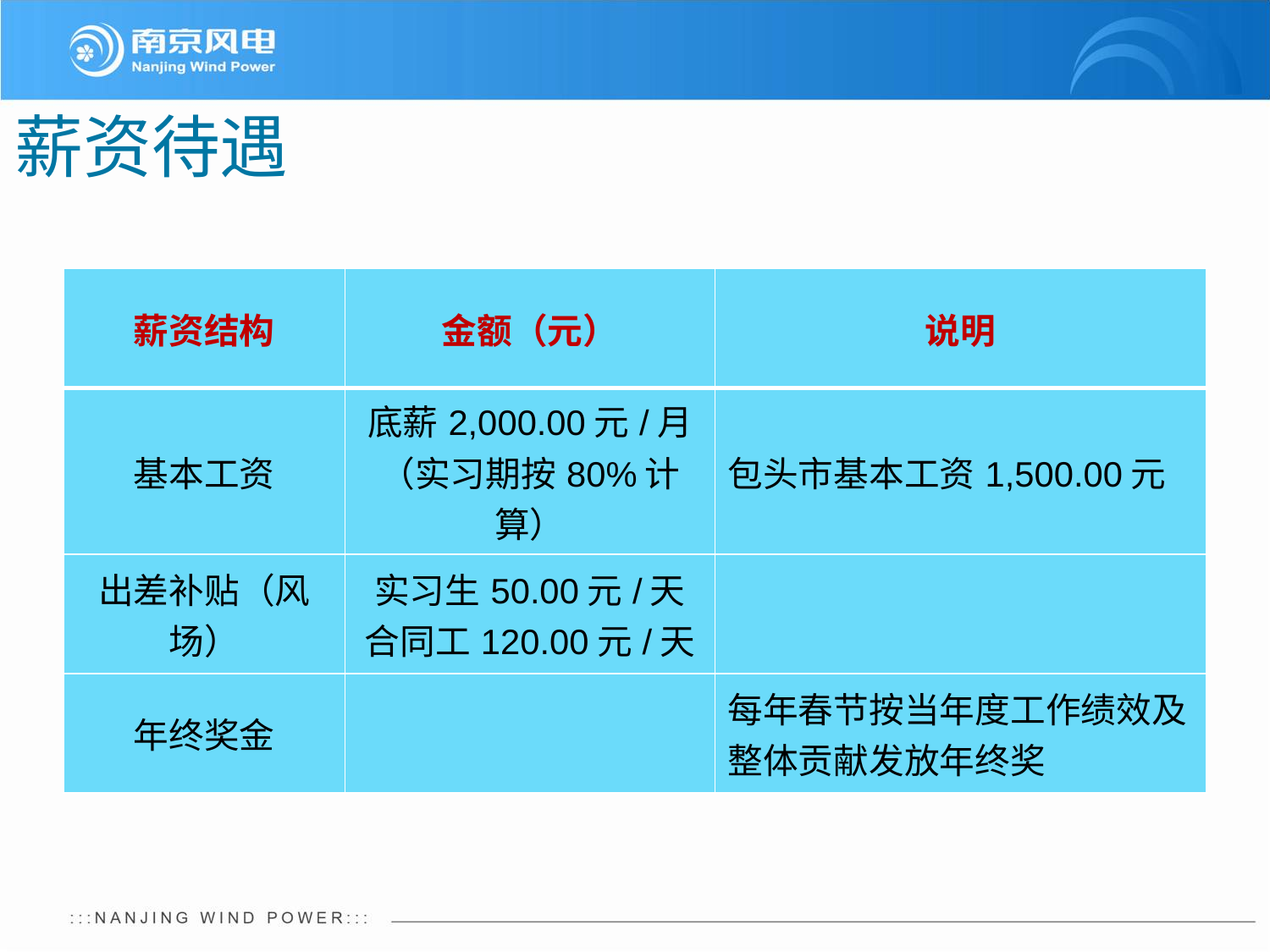

# 薪资待遇
| 薪资结构 | 金额（元） | 说明 |
| --- | --- | --- |
| 基本工资 | 底薪2,000.00元/月（实习期按80%计算） | 包头市基本工资1,500.00元 |
| 出差补贴（风场） | 实习生50.00元/天 合同工120.00元/天 |  |
| 年终奖金 |  | 每年春节按当年度工作绩效及整体贡献发放年终奖 |